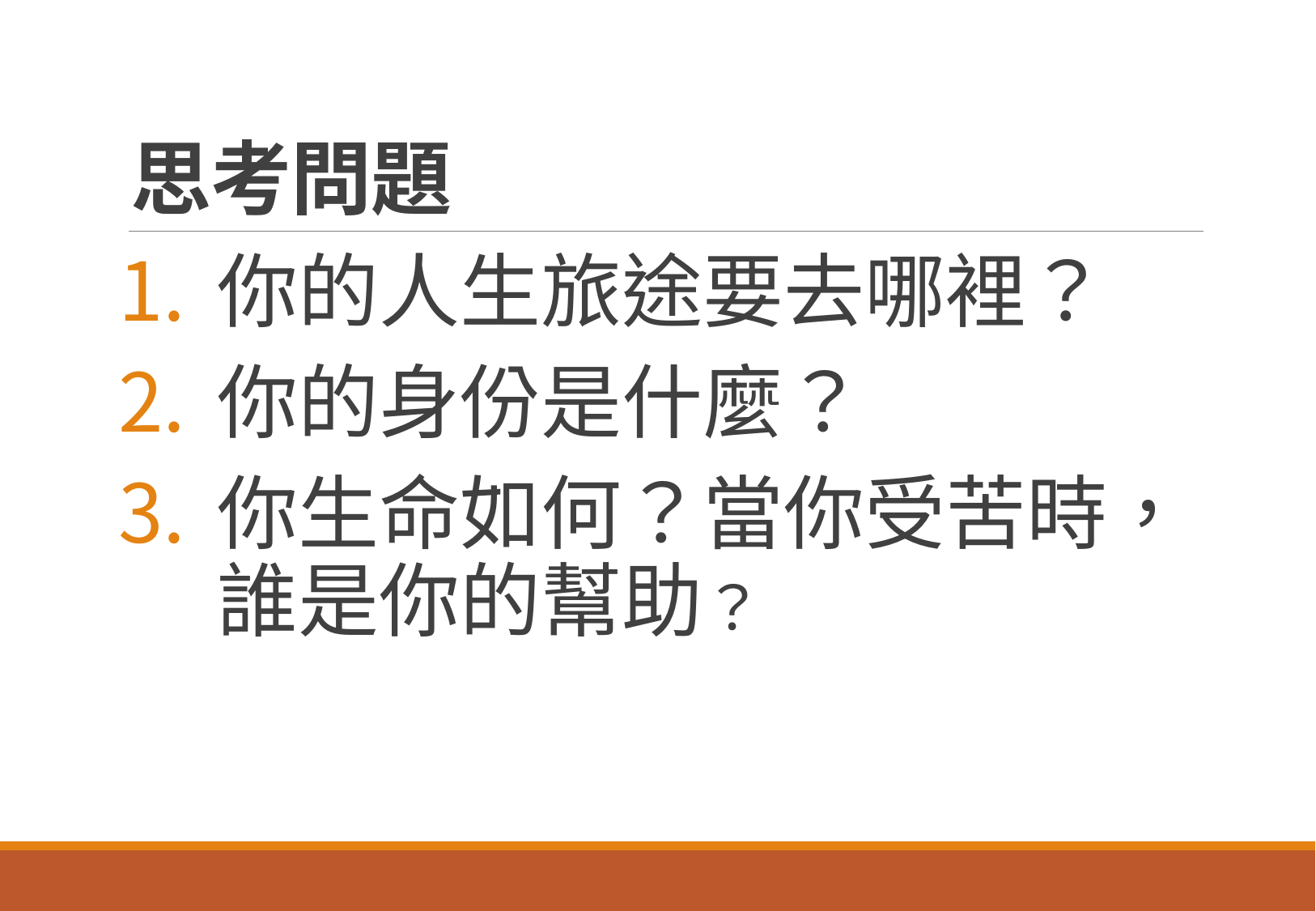

# 思考問題
你的人生旅途要去哪裡？
你的身份是什麼？
你生命如何？當你受苦時，誰是你的幫助？